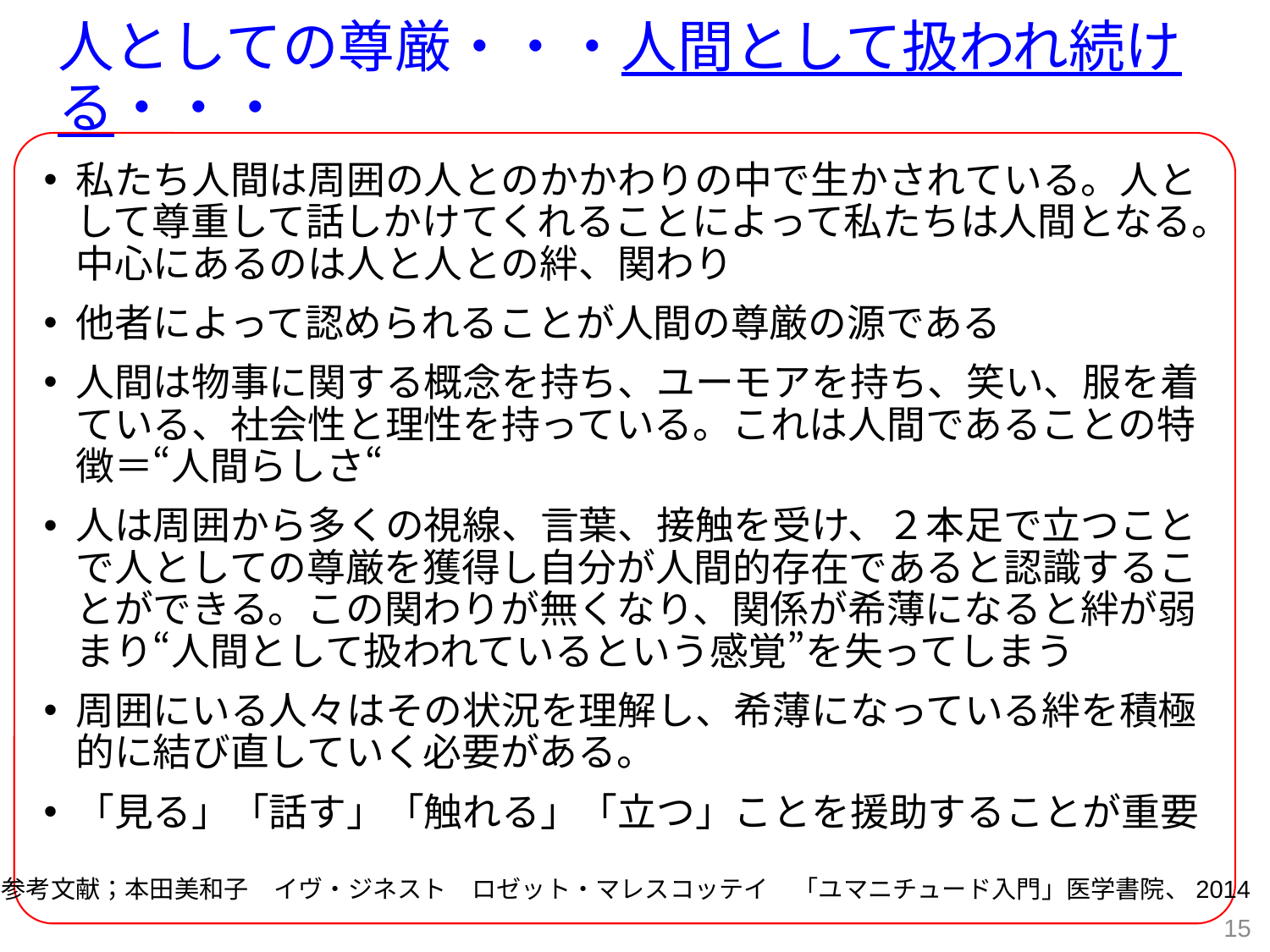

# 人としての尊厳・・・人間として扱われ続ける・・・

私たち人間は周囲の人とのかかわりの中で生かされている。人として尊重して話しかけてくれることによって私たちは人間となる。中心にあるのは人と人との絆、関わり
他者によって認められることが人間の尊厳の源である
人間は物事に関する概念を持ち、ユーモアを持ち、笑い、服を着ている、社会性と理性を持っている。これは人間であることの特徴＝“人間らしさ“
人は周囲から多くの視線、言葉、接触を受け、２本足で立つことで人としての尊厳を獲得し自分が人間的存在であると認識することができる。この関わりが無くなり、関係が希薄になると絆が弱まり“人間として扱われているという感覚”を失ってしまう
周囲にいる人々はその状況を理解し、希薄になっている絆を積極的に結び直していく必要がある。
「見る」「話す」「触れる」「立つ」ことを援助することが重要
参考文献；本田美和子　イヴ・ジネスト　ロゼット・マレスコッテイ　「ユマニチュード入門」医学書院、2014
15